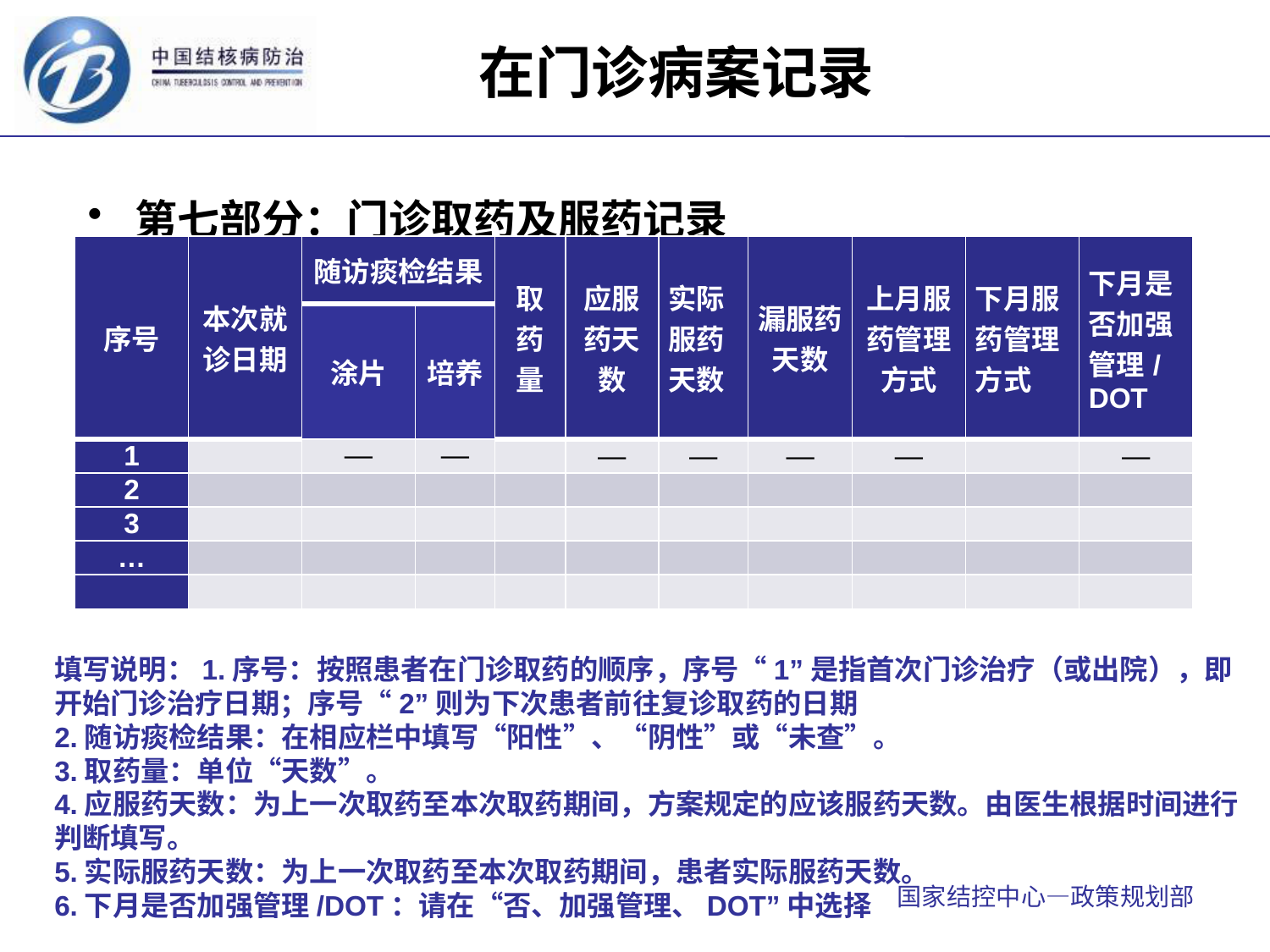

# 在门诊病案记录
第七部分：门诊取药及服药记录

| 序号 | 本次就诊日期 | 随访痰检结果 |  | 取药量 | 应服药天数 | 实际服药天数 | 漏服药天数 | 上月服药管理方式 | 下月服药管理方式 | 下月是否加强管理/DOT |
| --- | --- | --- | --- | --- | --- | --- | --- | --- | --- | --- |
|  |  | 涂片 | 培养 |  |  |  |  |  |  |  |
| 1 |  | — | — |  | — | — | — | — |  | — |
| 2 |  |  |  |  |  |  |  |  |  |  |
| 3 |  |  |  |  |  |  |  |  |  |  |
| … |  |  |  |  |  |  |  |  |  |  |
|  |  |  |  |  |  |  |  |  |  |  |
填写说明：1.序号：按照患者在门诊取药的顺序，序号“1”是指首次门诊治疗（或出院），即开始门诊治疗日期；序号“2”则为下次患者前往复诊取药的日期
2.随访痰检结果：在相应栏中填写“阳性”、“阴性”或“未查”。
3.取药量：单位“天数”。
4.应服药天数：为上一次取药至本次取药期间，方案规定的应该服药天数。由医生根据时间进行判断填写。
5.实际服药天数：为上一次取药至本次取药期间，患者实际服药天数。
6.下月是否加强管理/DOT：请在“否、加强管理、DOT”中选择